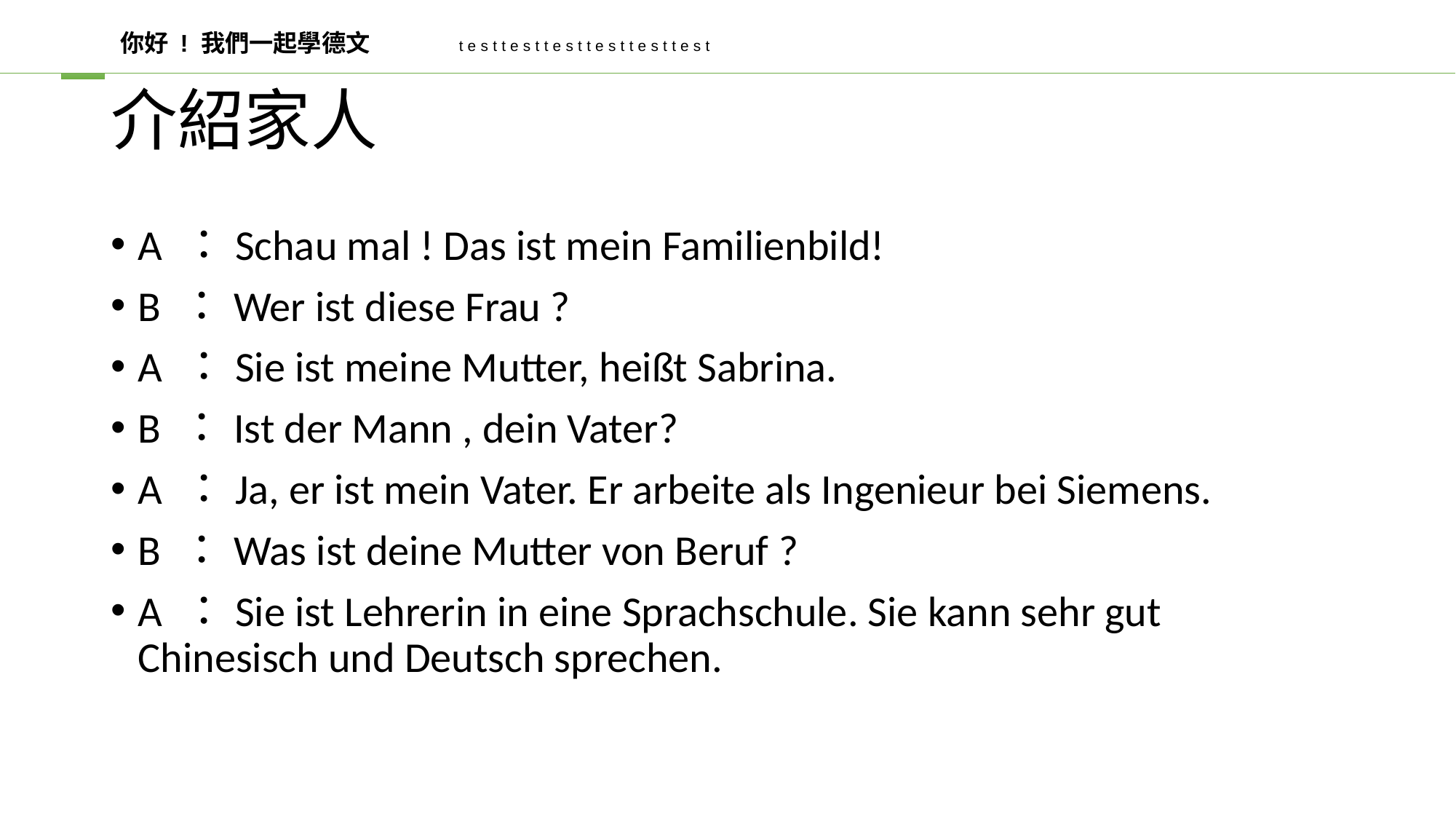

你好 ! 我們一起學德文
testtesttesttesttesttest

# 介紹家人
A ：Schau mal ! Das ist mein Familienbild!
B ：Wer ist diese Frau ?
A ：Sie ist meine Mutter, heißt Sabrina.
B ：Ist der Mann , dein Vater?
A ：Ja, er ist mein Vater. Er arbeite als Ingenieur bei Siemens.
B ：Was ist deine Mutter von Beruf ?
A ：Sie ist Lehrerin in eine Sprachschule. Sie kann sehr gut Chinesisch und Deutsch sprechen.